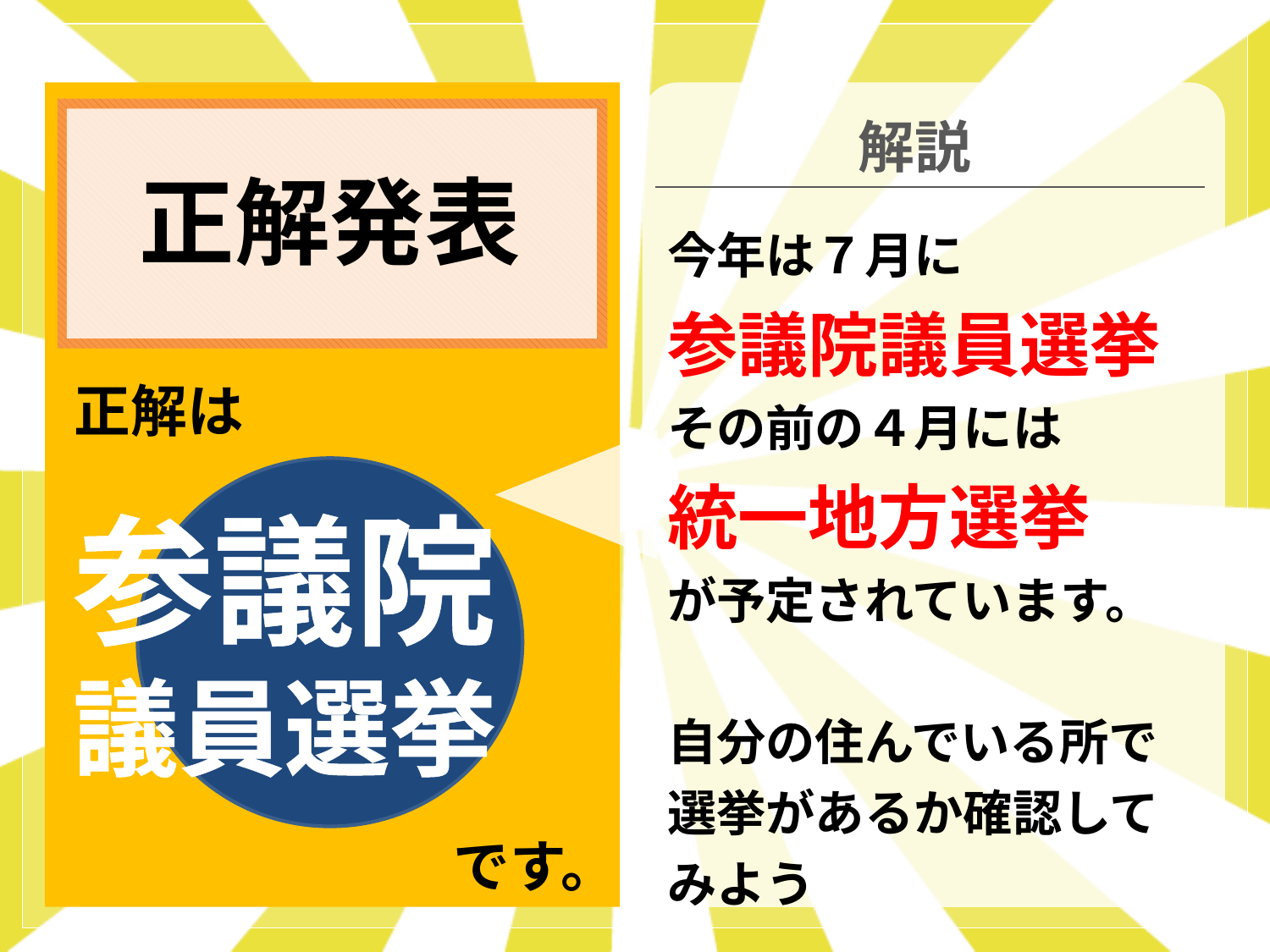

解説
正解発表
今年は７月に
参議院議員選挙
その前の４月には
統一地方選挙
が予定されています。

自分の住んでいる所で選挙があるか確認してみよう
正解は

参議院
議員選挙
です。